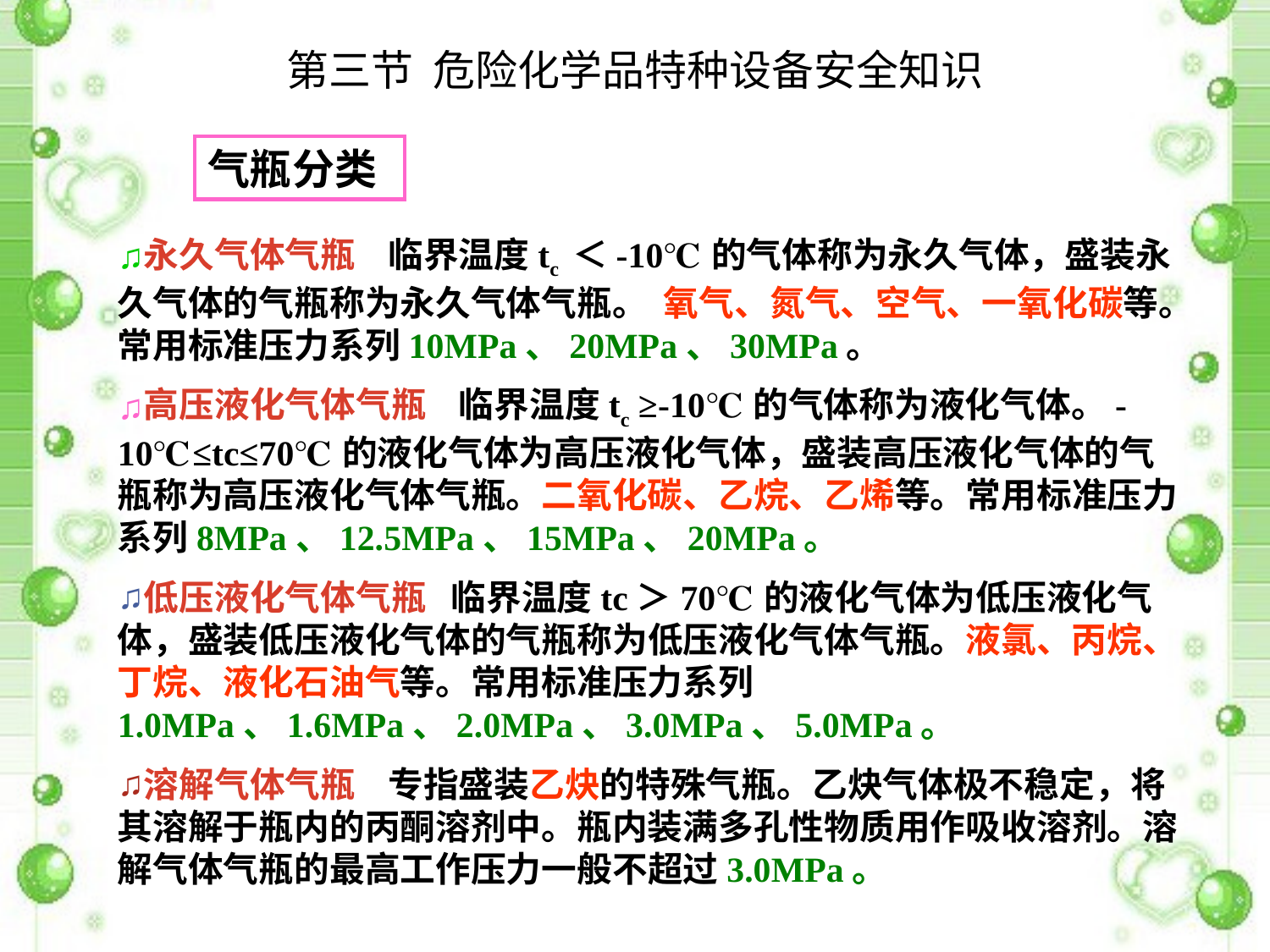

# 第三节  危险化学品特种设备安全知识
气瓶分类
永久气体气瓶    临界温度tc ＜-10℃的气体称为永久气体，盛装永久气体的气瓶称为永久气体气瓶。  氧气、氮气、空气、一氧化碳等。常用标准压力系列10MPa、20MPa、30MPa。
高压液化气体气瓶    临界温度tc ≥-10℃的气体称为液化气体。-10℃≤tc≤70℃的液化气体为高压液化气体，盛装高压液化气体的气瓶称为高压液化气体气瓶。二氧化碳、乙烷、乙烯等。常用标准压力系列8MPa、12.5MPa、15MPa、20MPa。
低压液化气体气瓶   临界温度tc＞70℃的液化气体为低压液化气体，盛装低压液化气体的气瓶称为低压液化气体气瓶。液氯、丙烷、丁烷、液化石油气等。常用标准压力系列1.0MPa、1.6MPa、2.0MPa、3.0MPa、5.0MPa。
溶解气体气瓶    专指盛装乙炔的特殊气瓶。乙炔气体极不稳定，将其溶解于瓶内的丙酮溶剂中。瓶内装满多孔性物质用作吸收溶剂。溶解气体气瓶的最高工作压力一般不超过3.0MPa。